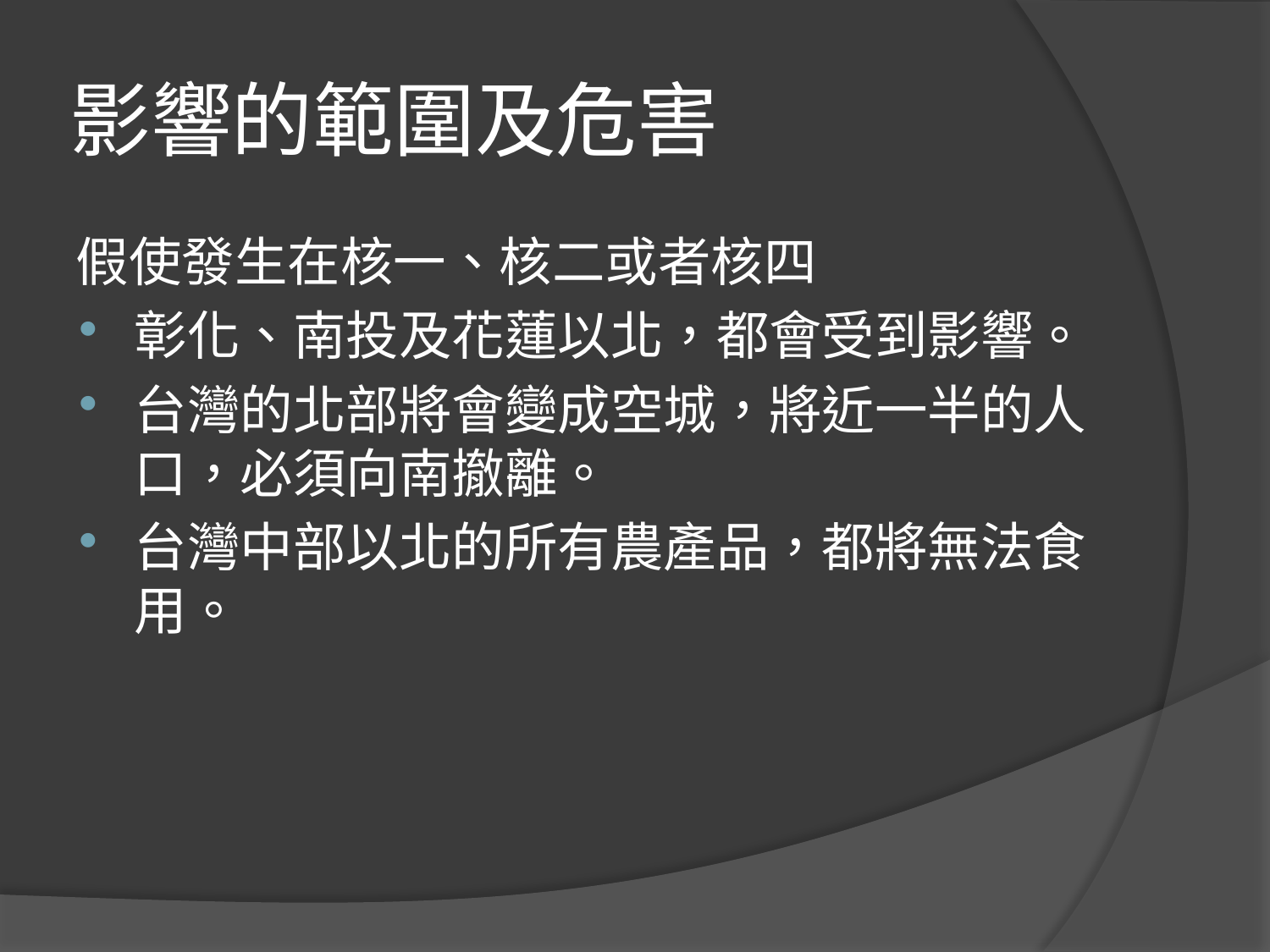

# 影響的範圍及危害
假使發生在核一、核二或者核四
彰化、南投及花蓮以北，都會受到影響。
台灣的北部將會變成空城，將近一半的人口，必須向南撤離。
台灣中部以北的所有農產品，都將無法食用。